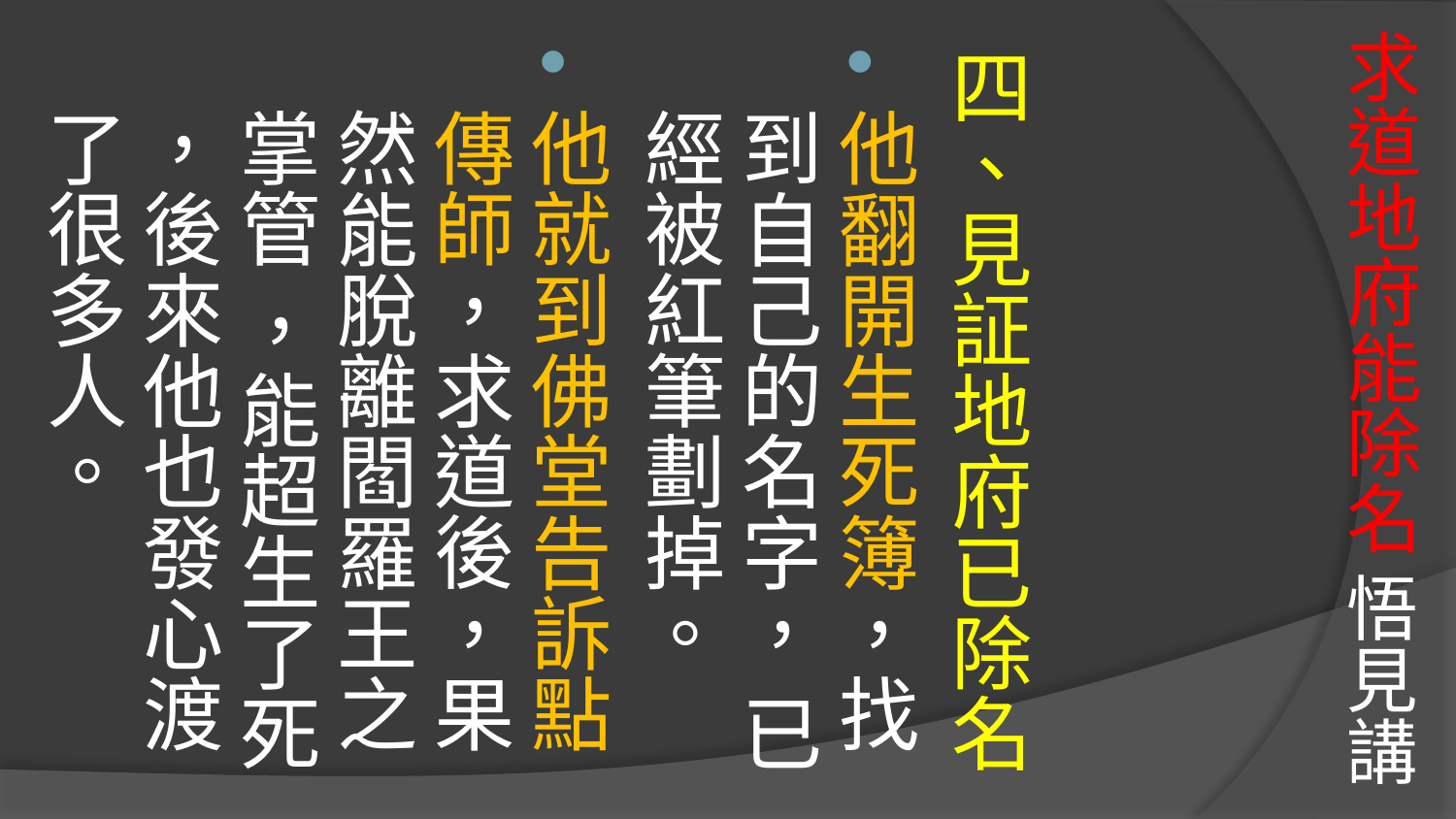

# 求道地府能除名 悟見講
四、見証地府已除名
他翻開生死簿，找到自己的名字， 已經被紅筆劃掉。
他就到佛堂告訴點傳師，求道後，果然能脫離閻羅王之掌管 ，能超生了死 ，後來他也發心渡了很多人。